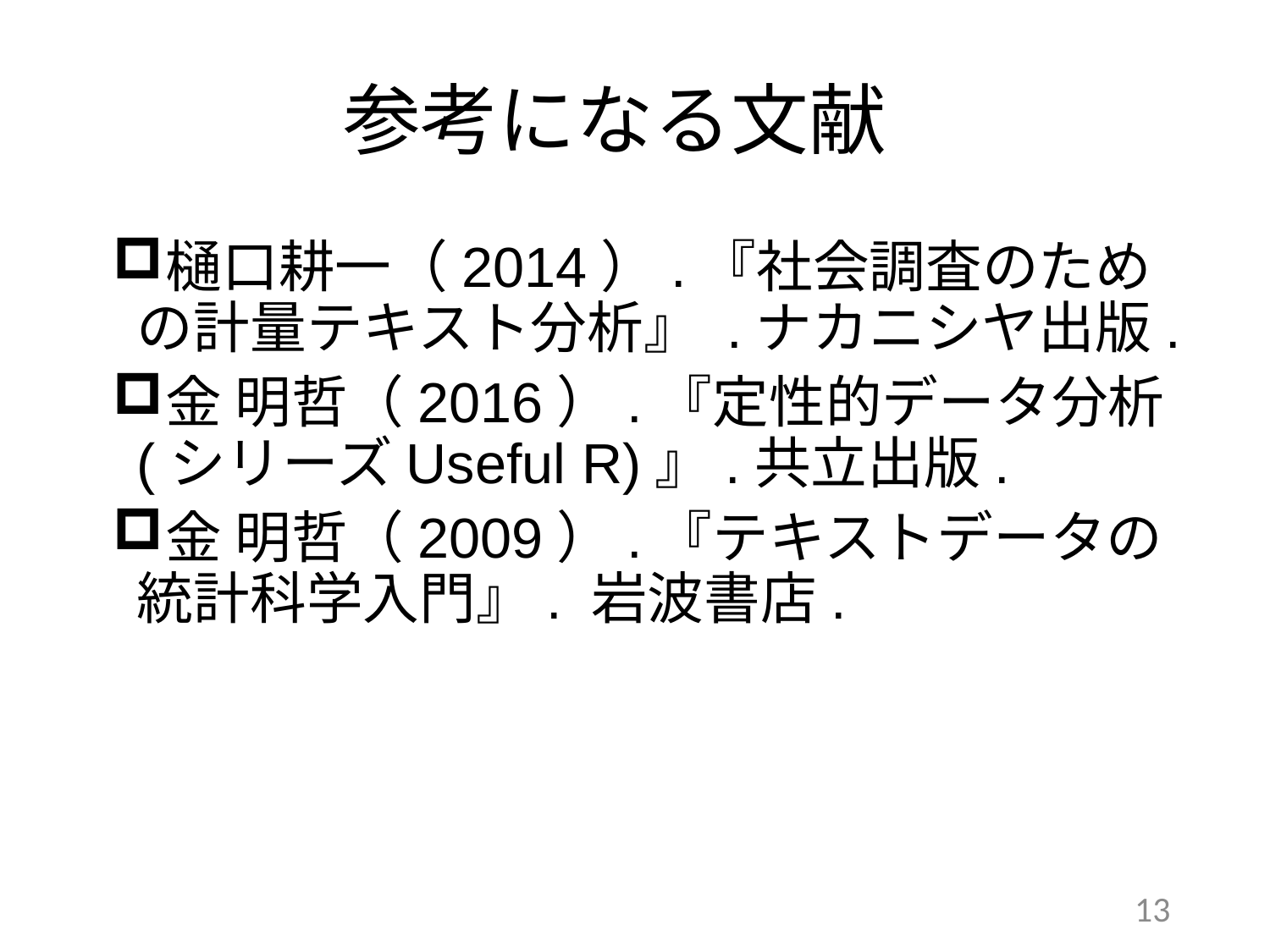

参考になる文献
樋口耕一（2014）.『社会調査のための計量テキスト分析』 .ナカニシヤ出版.
金 明哲（2016）.『定性的データ分析 (シリーズUseful R)』.共立出版.
金 明哲（2009）.『テキストデータの統計科学入門』. 岩波書店.
13